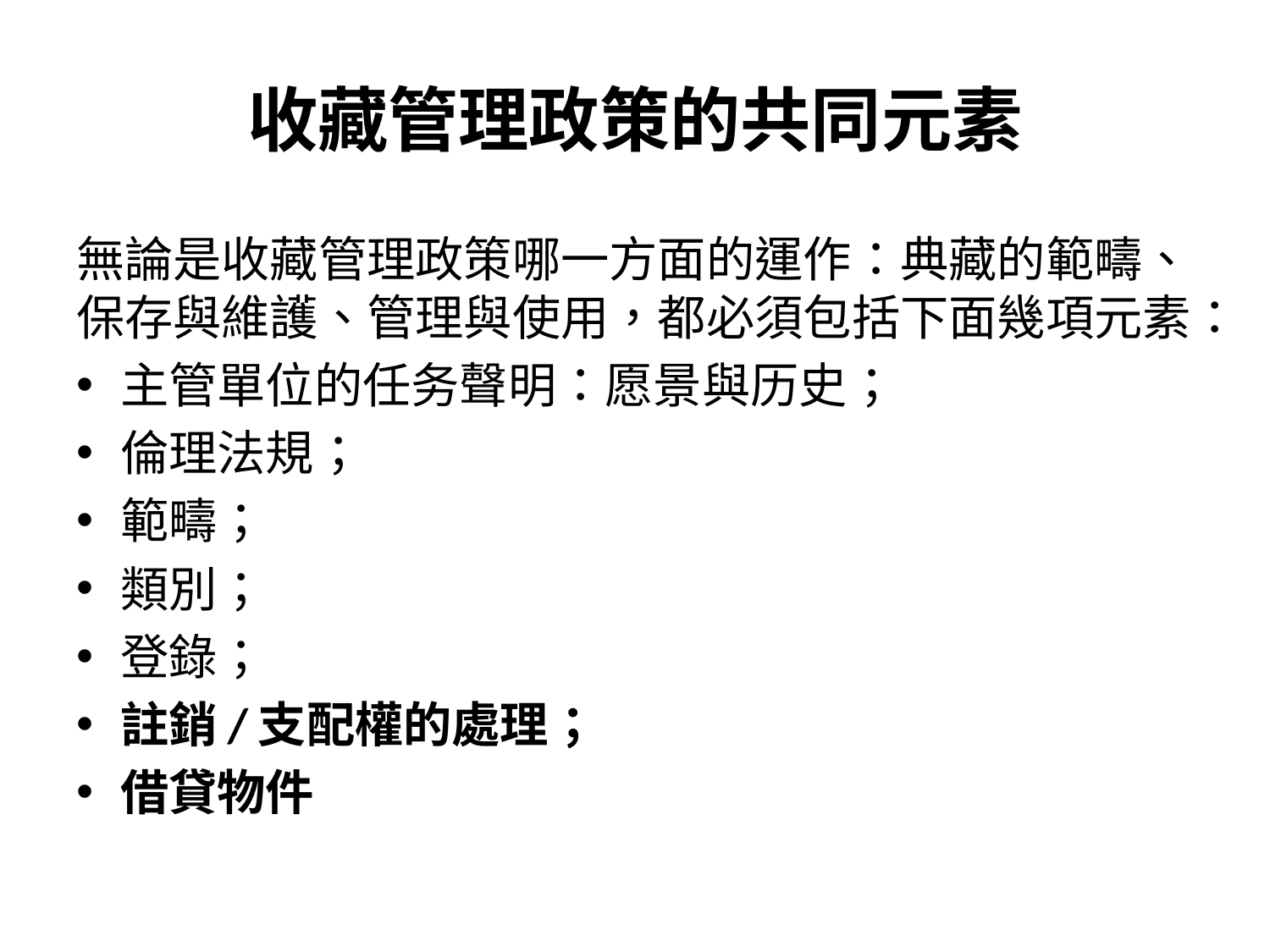

# 收藏管理政策的共同元素
無論是收藏管理政策哪一方面的運作：典藏的範疇、保存與維護、管理與使用，都必須包括下面幾項元素：
主管單位的任务聲明：愿景與历史；
倫理法規；
範疇；
類別；
登錄；
註銷/支配權的處理；
借貸物件